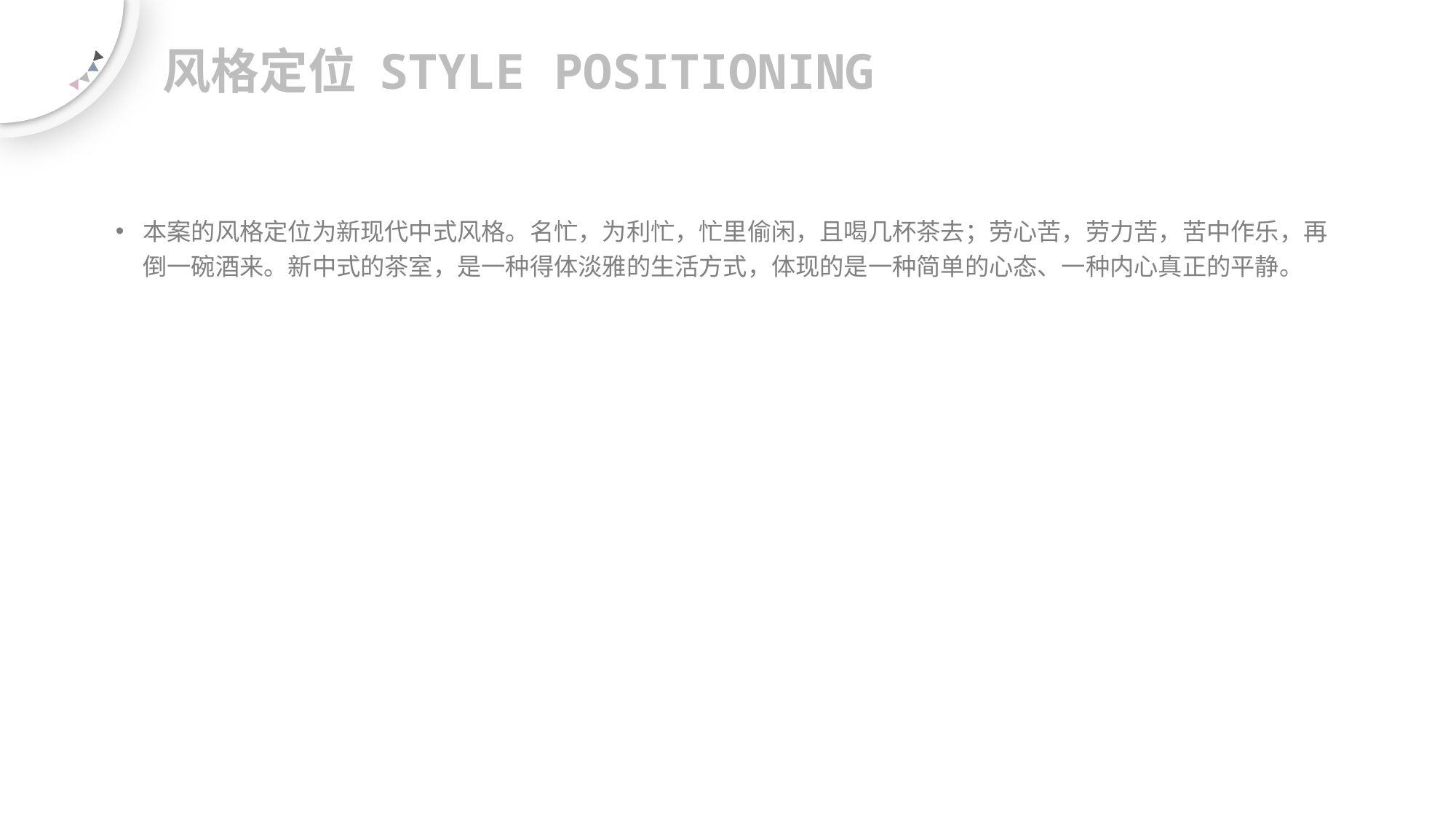

# 风格定位 STYLE POSITIONING
本案的风格定位为新现代中式风格。名忙，为利忙，忙里偷闲，且喝几杯茶去；劳心苦，劳力苦，苦中作乐，再倒一碗酒来。新中式的茶室，是一种得体淡雅的生活方式，体现的是一种简单的心态、一种内心真正的平静。